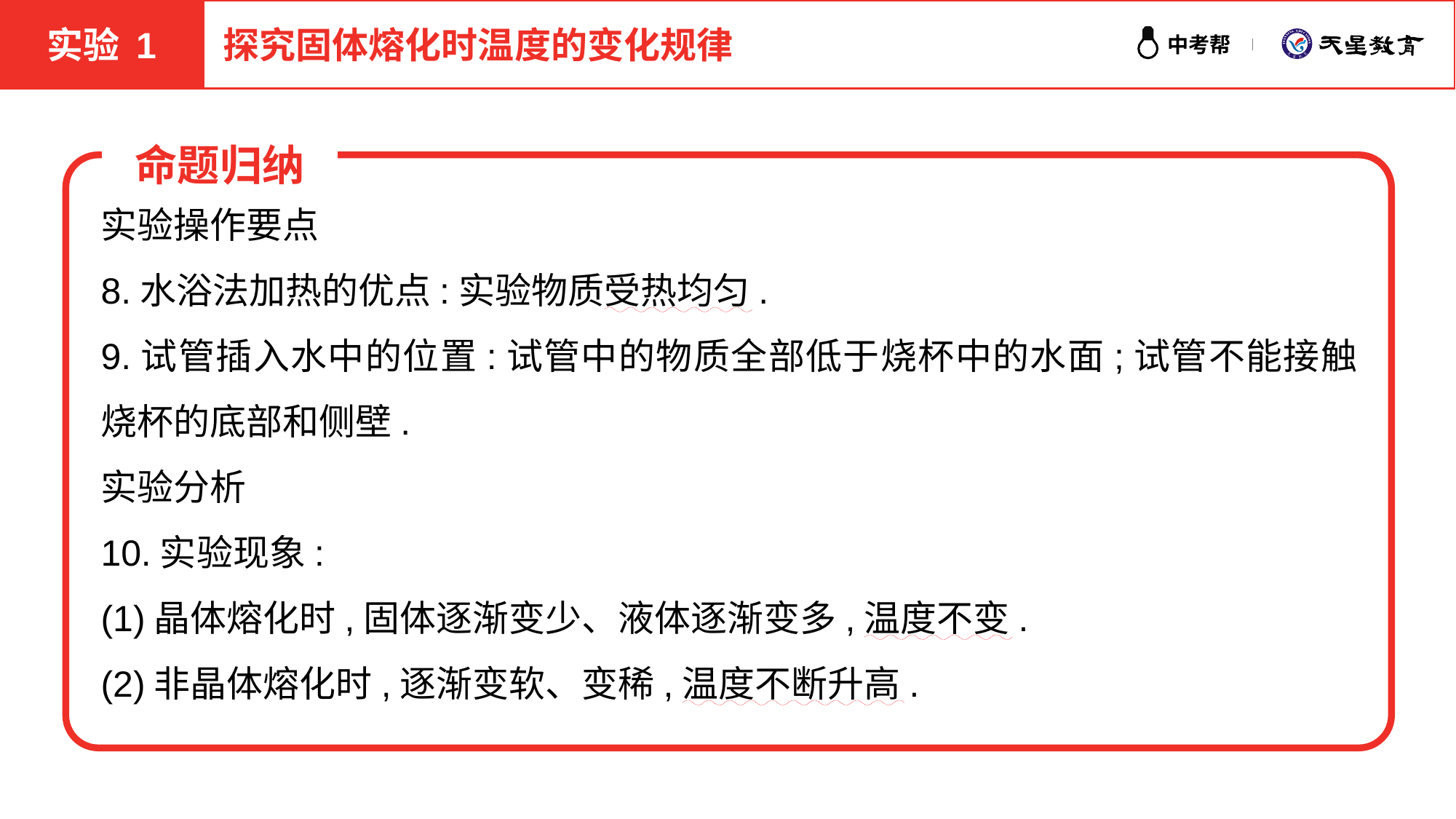

实验 1
探究固体熔化时温度的变化规律
命题归纳

实验操作要点
8.水浴法加热的优点:实验物质受热均匀.
9.试管插入水中的位置:试管中的物质全部低于烧杯中的水面;试管不能接触烧杯的底部和侧壁.
实验分析
10.实验现象:
(1)晶体熔化时,固体逐渐变少、液体逐渐变多,温度不变.
(2)非晶体熔化时,逐渐变软、变稀,温度不断升高.